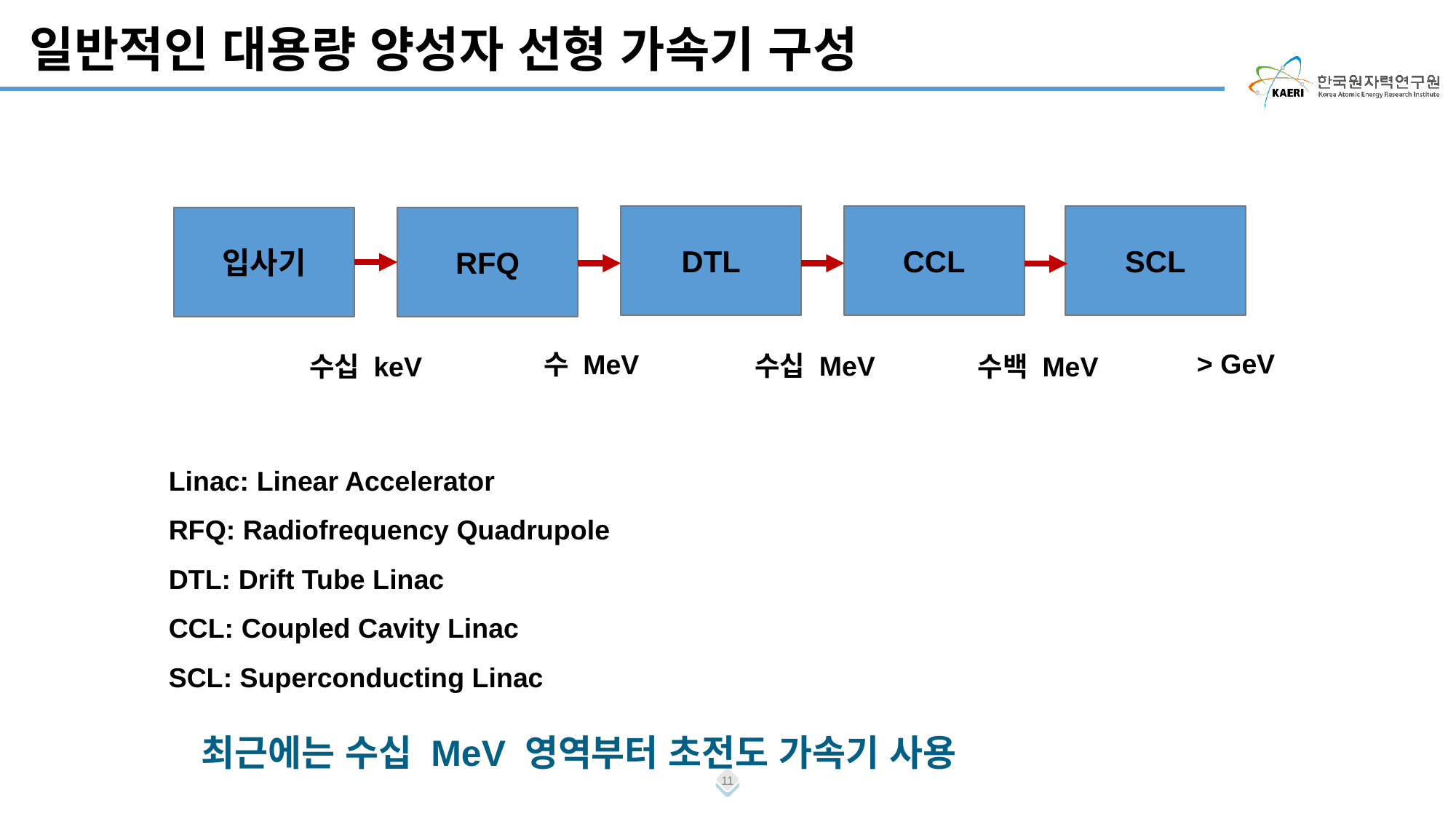

일반적인 대용량 양성자 선형 가속기 구성
DTL
CCL
SCL
입사기
RFQ
> GeV
수 MeV
수십 MeV
수십 keV
수백 MeV
Linac: Linear Accelerator
RFQ: Radiofrequency Quadrupole
DTL: Drift Tube Linac
CCL: Coupled Cavity Linac
SCL: Superconducting Linac
최근에는 수십 MeV 영역부터 초전도 가속기 사용